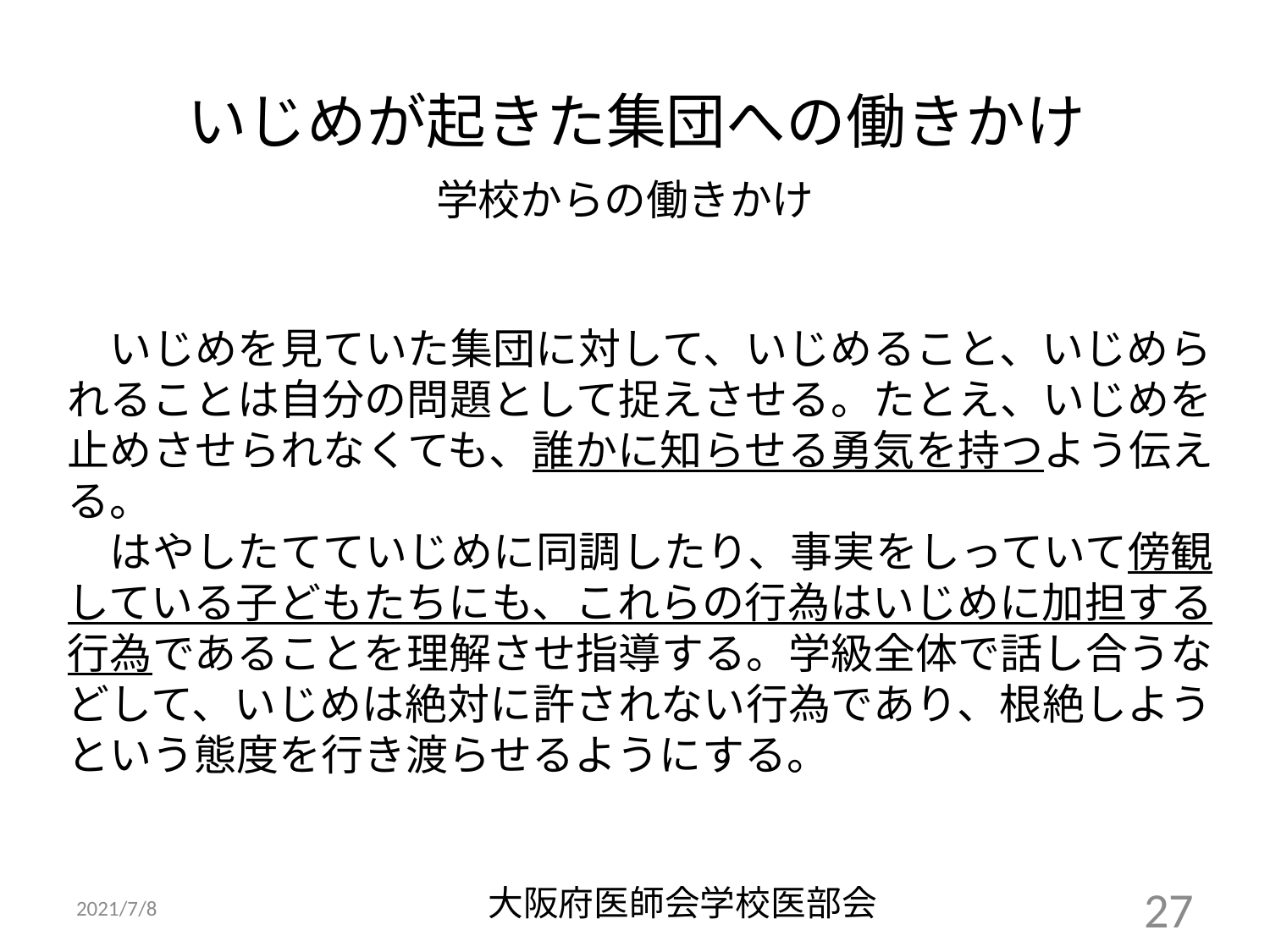

# いじめが起きた集団への働きかけ 学校からの働きかけ
　いじめを見ていた集団に対して、いじめること、いじめられることは自分の問題として捉えさせる。たとえ、いじめを止めさせられなくても、誰かに知らせる勇気を持つよう伝える。
　はやしたてていじめに同調したり、事実をしっていて傍観している子どもたちにも、これらの行為はいじめに加担する行為であることを理解させ指導する。学級全体で話し合うなどして、いじめは絶対に許されない行為であり、根絶しようという態度を行き渡らせるようにする。
大阪府医師会学校医部会
2021/7/8
27